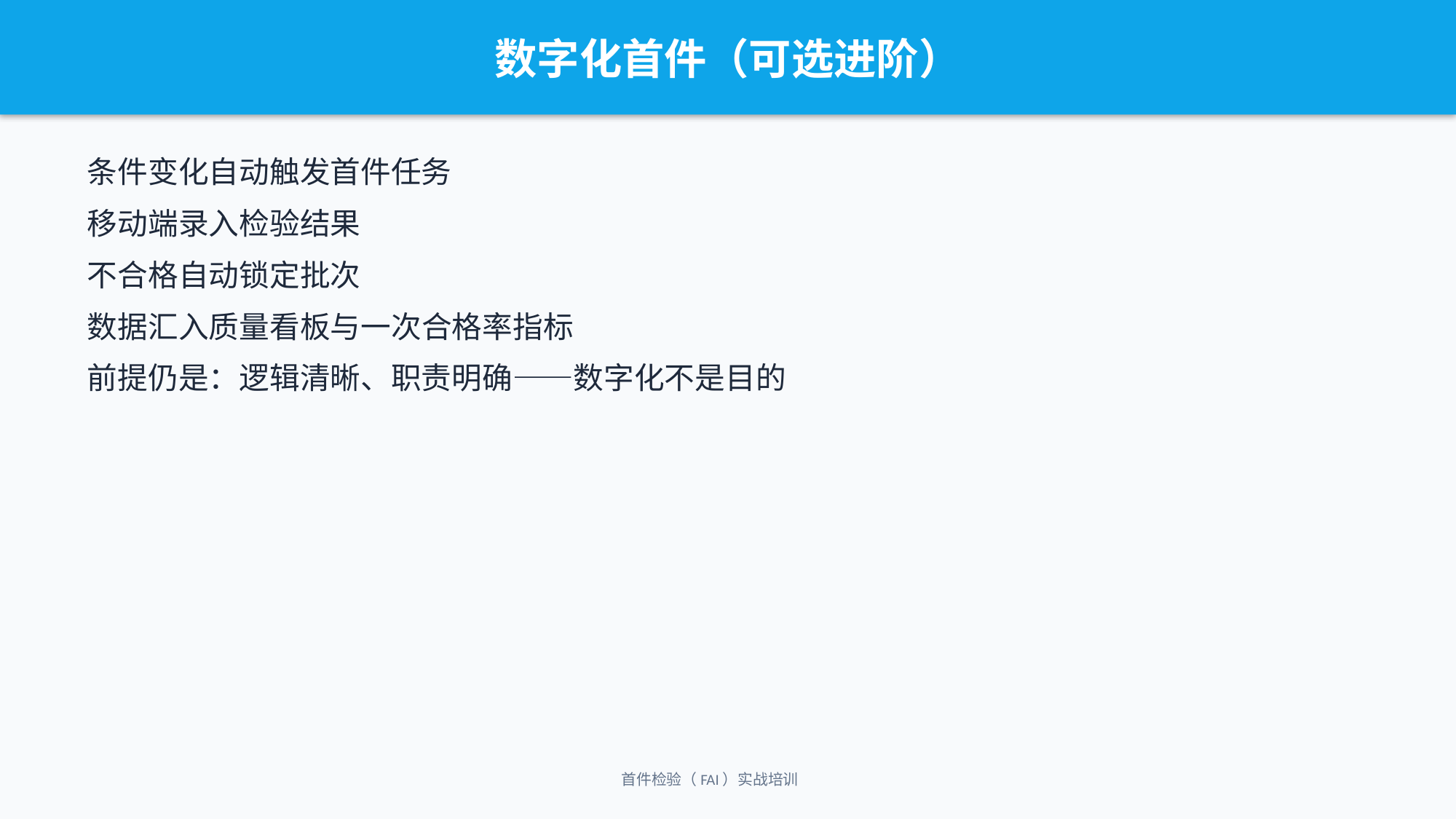

数字化首件（可选进阶）
条件变化自动触发首件任务
移动端录入检验结果
不合格自动锁定批次
数据汇入质量看板与一次合格率指标
前提仍是：逻辑清晰、职责明确——数字化不是目的
首件检验（FAI）实战培训